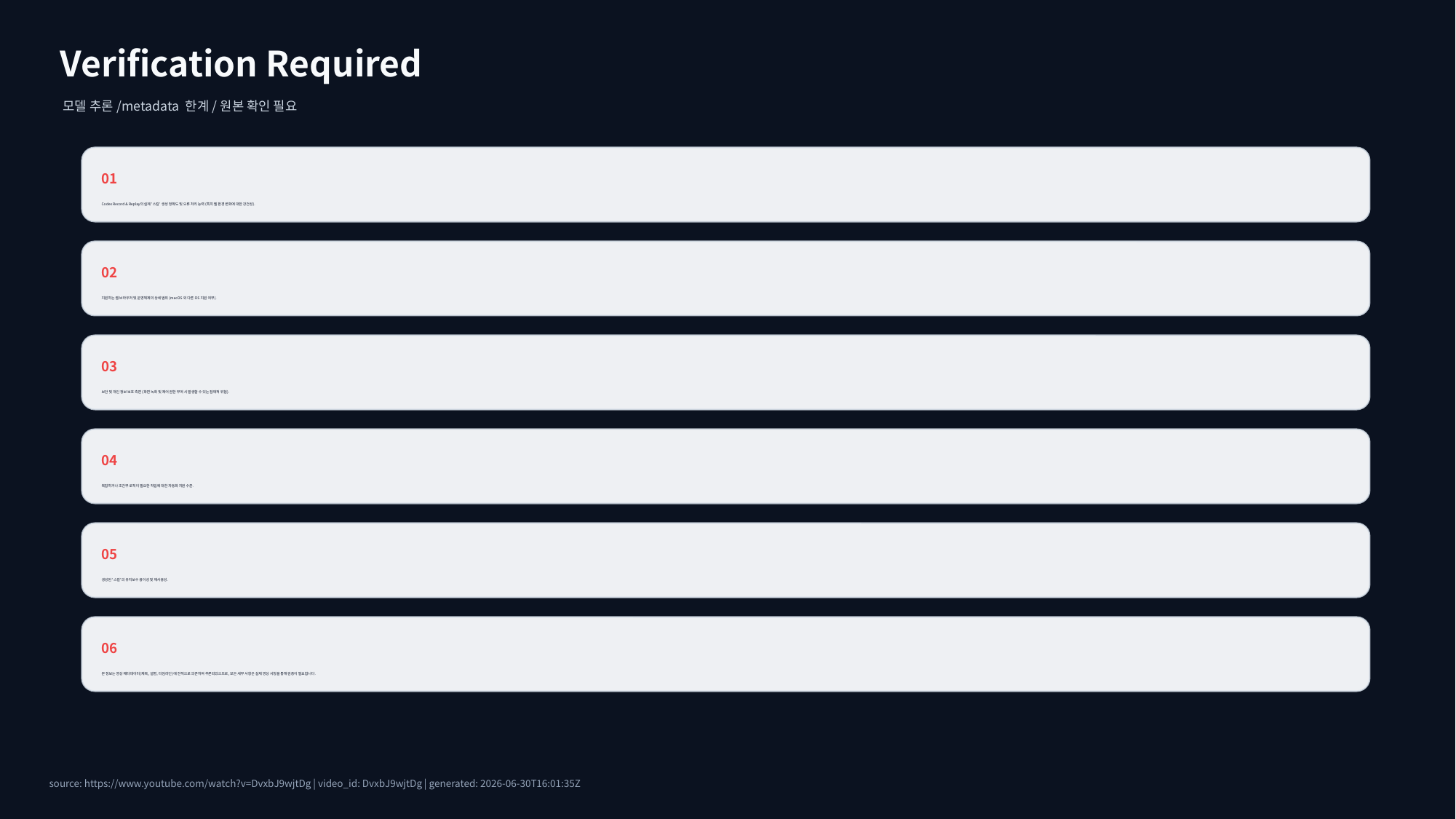

Verification Required
모델 추론/metadata 한계/원본 확인 필요

01
Codex Record & Replay의 실제 '스킬' 생성 정확도 및 오류 처리 능력 (특히 웹 환경 변화에 대한 강건성).

02
지원하는 웹 브라우저 및 운영체제의 상세 범위 (macOS 외 다른 OS 지원 여부).

03
보안 및 개인 정보 보호 측면 (화면 녹화 및 제어 권한 부여 시 발생할 수 있는 잠재적 위험).

04
복잡하거나 조건부 로직이 필요한 작업에 대한 자동화 지원 수준.

05
생성된 '스킬'의 유지보수 용이성 및 재사용성.

06
본 정보는 영상 메타데이터(제목, 설명, 타임라인)에 전적으로 의존하여 추론되었으므로, 모든 세부 사항은 실제 영상 시청을 통해 검증이 필요합니다.
source: https://www.youtube.com/watch?v=DvxbJ9wjtDg | video_id: DvxbJ9wjtDg | generated: 2026-06-30T16:01:35Z